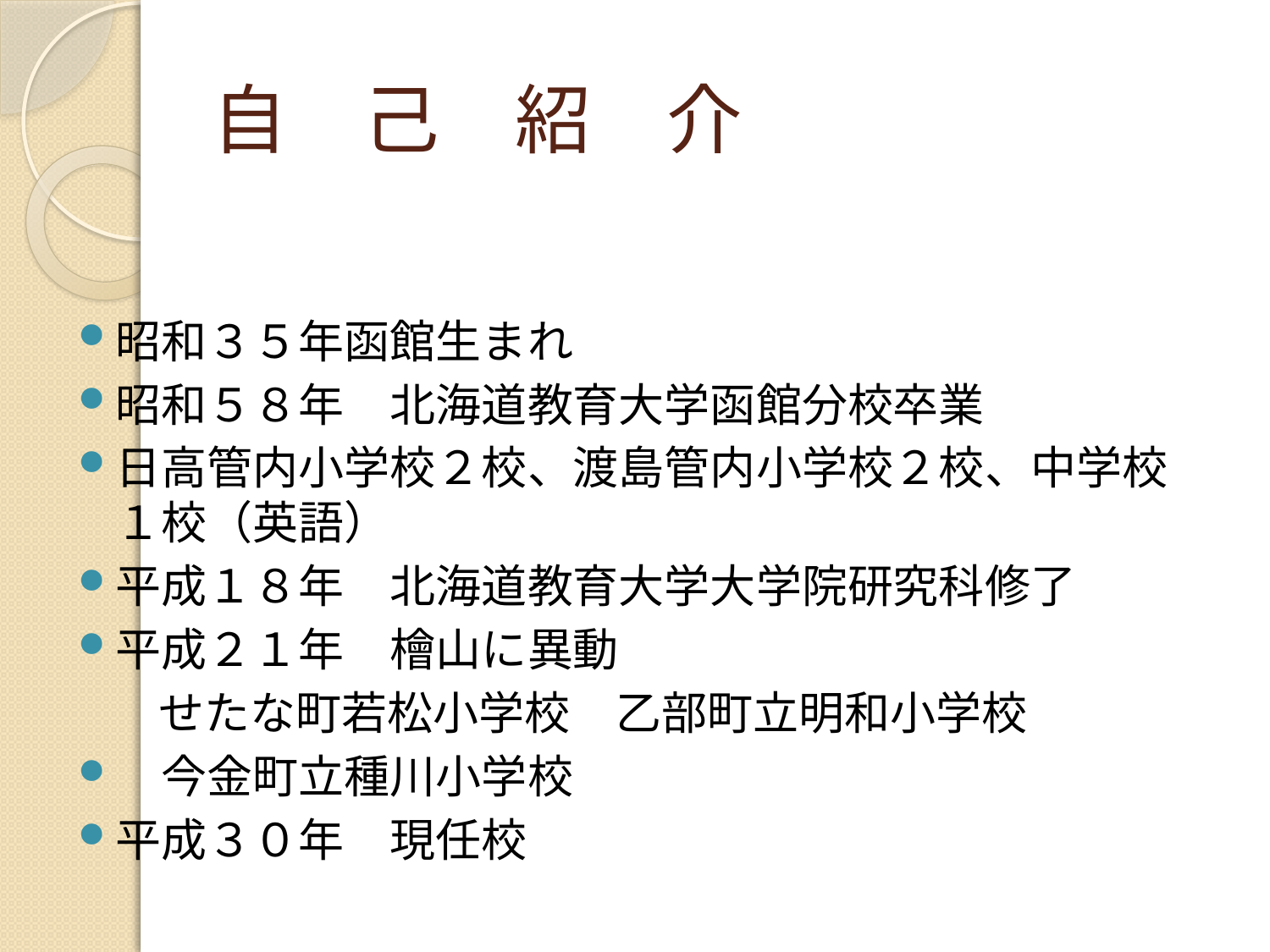

# 自　己　紹　介
昭和３５年函館生まれ
昭和５８年　北海道教育大学函館分校卒業
日高管内小学校２校、渡島管内小学校２校、中学校１校（英語）
平成１８年　北海道教育大学大学院研究科修了
平成２１年　檜山に異動
　　せたな町若松小学校　乙部町立明和小学校
　今金町立種川小学校
平成３０年　現任校